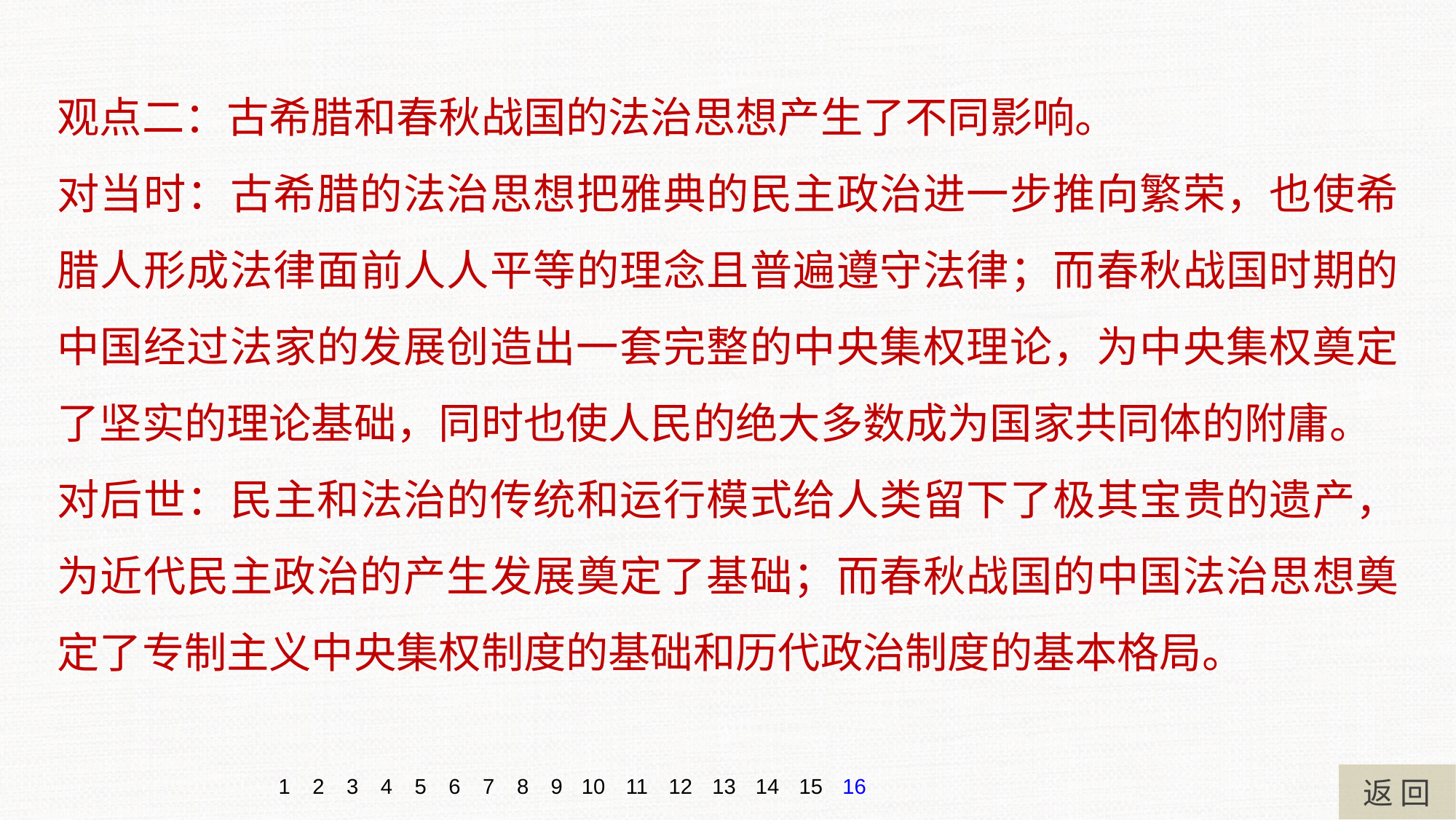

观点二：古希腊和春秋战国的法治思想产生了不同影响。
对当时：古希腊的法治思想把雅典的民主政治进一步推向繁荣，也使希腊人形成法律面前人人平等的理念且普遍遵守法律；而春秋战国时期的中国经过法家的发展创造出一套完整的中央集权理论，为中央集权奠定了坚实的理论基础，同时也使人民的绝大多数成为国家共同体的附庸。
对后世：民主和法治的传统和运行模式给人类留下了极其宝贵的遗产，为近代民主政治的产生发展奠定了基础；而春秋战国的中国法治思想奠定了专制主义中央集权制度的基础和历代政治制度的基本格局。
返 回
1
2
3
4
5
6
7
8
9
10
11
12
13
14
15
16